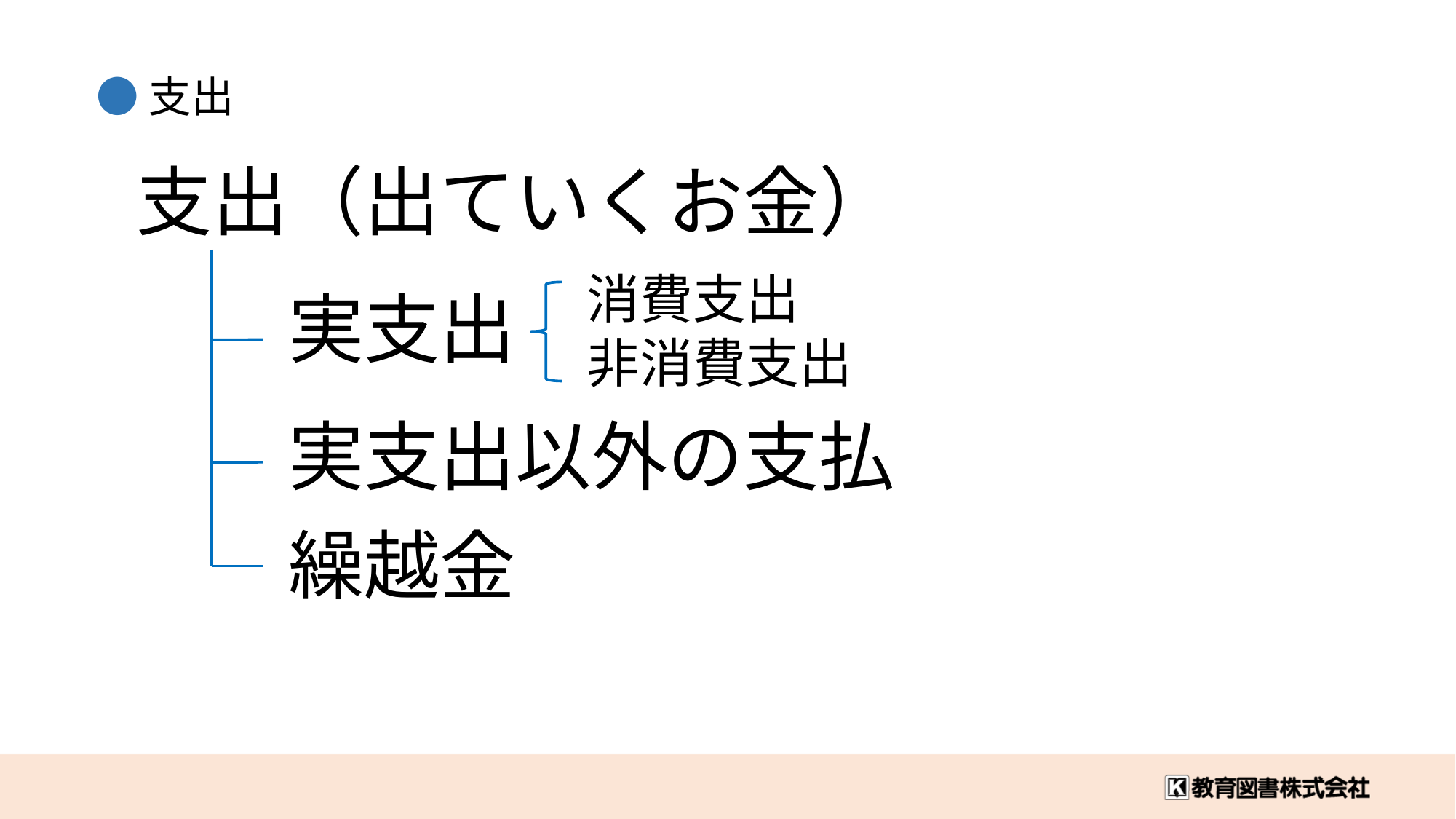

●支出
支出（出ていくお金）
　　実支出
　　実支出以外の支払
　　繰越金
消費支出
非消費支出